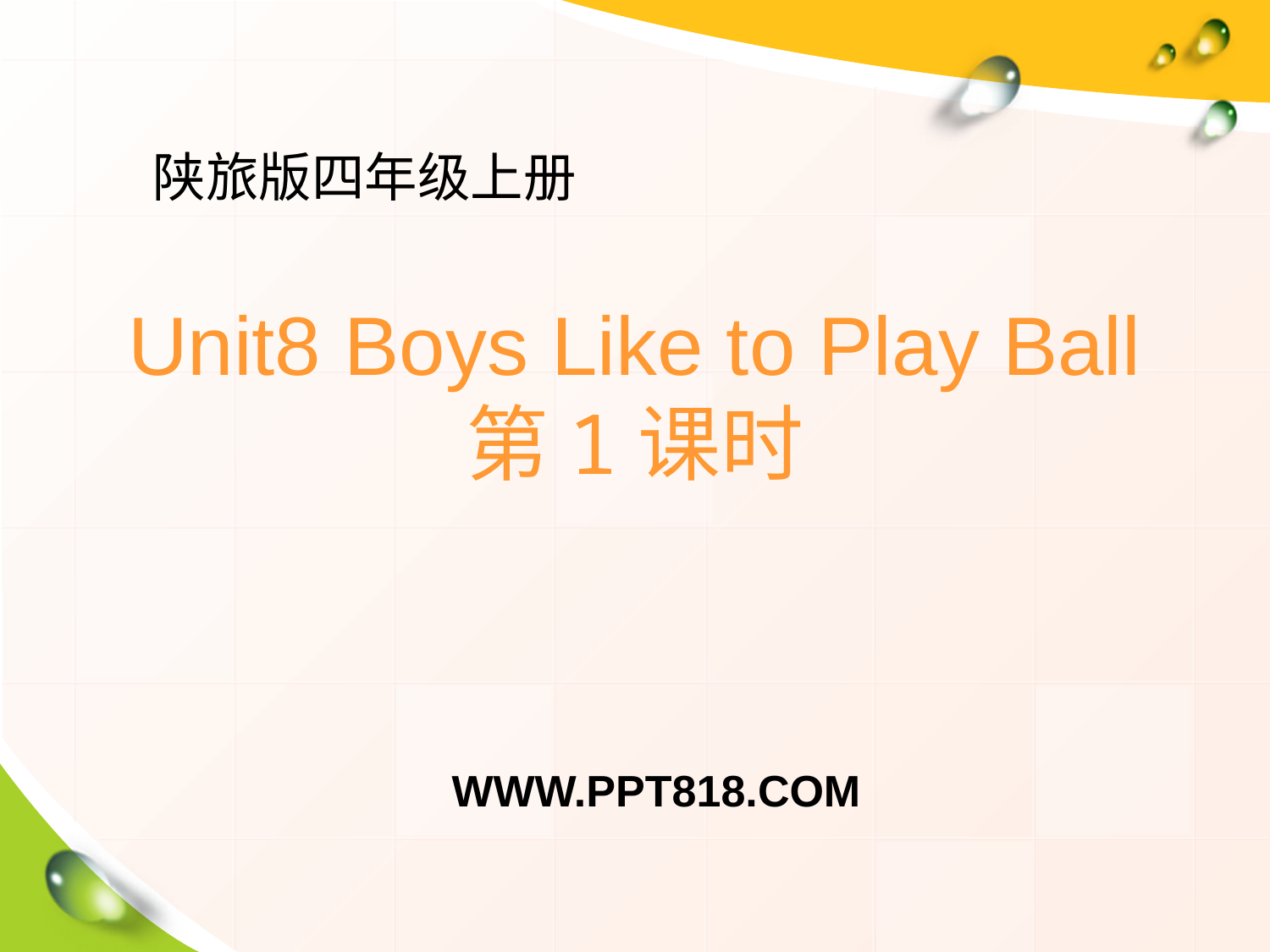

陕旅版四年级上册
Unit8 Boys Like to Play Ball
第1课时
WWW.PPT818.COM